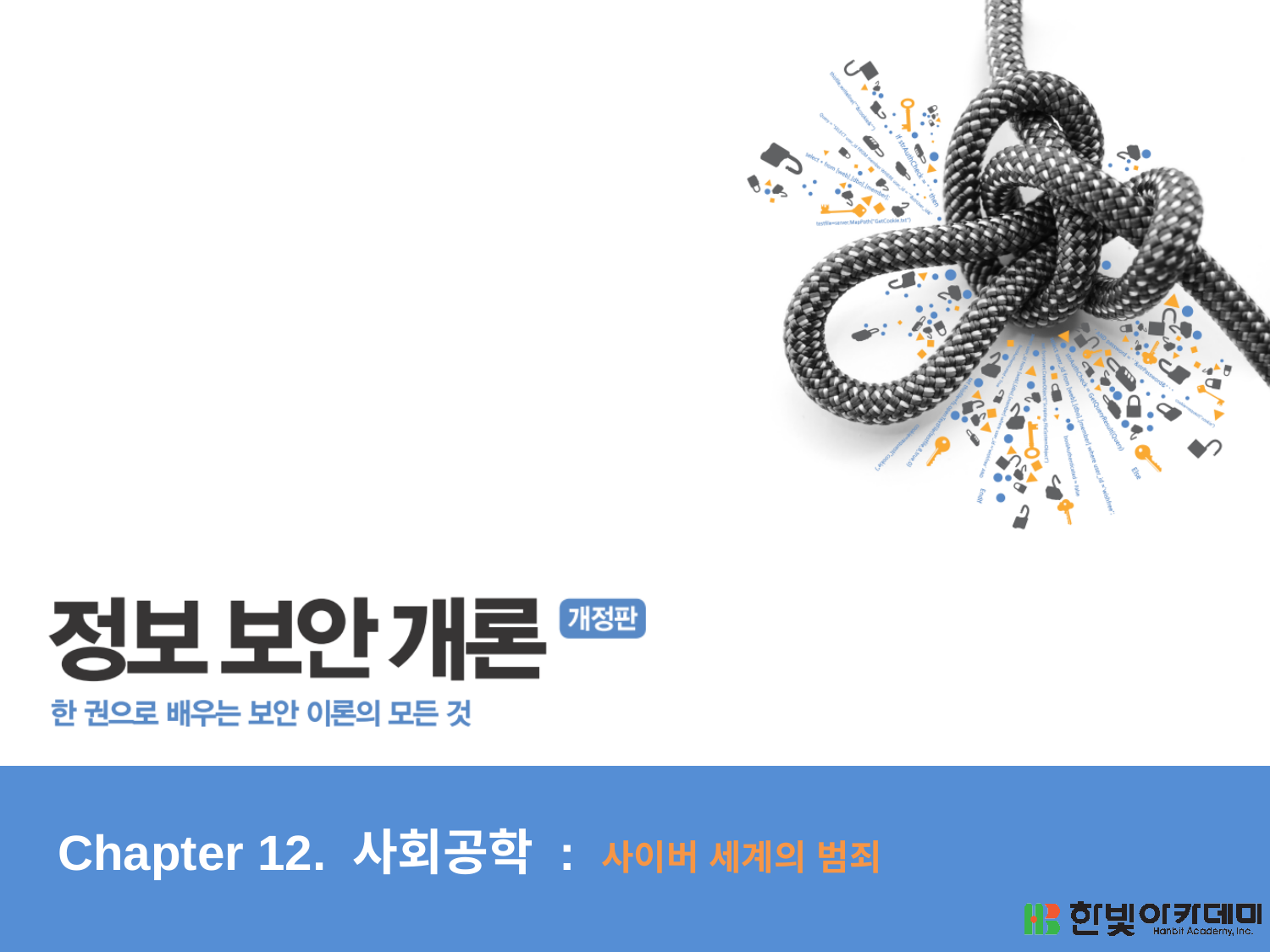

# Chapter 12. 사회공학 : 사이버 세계의 범죄